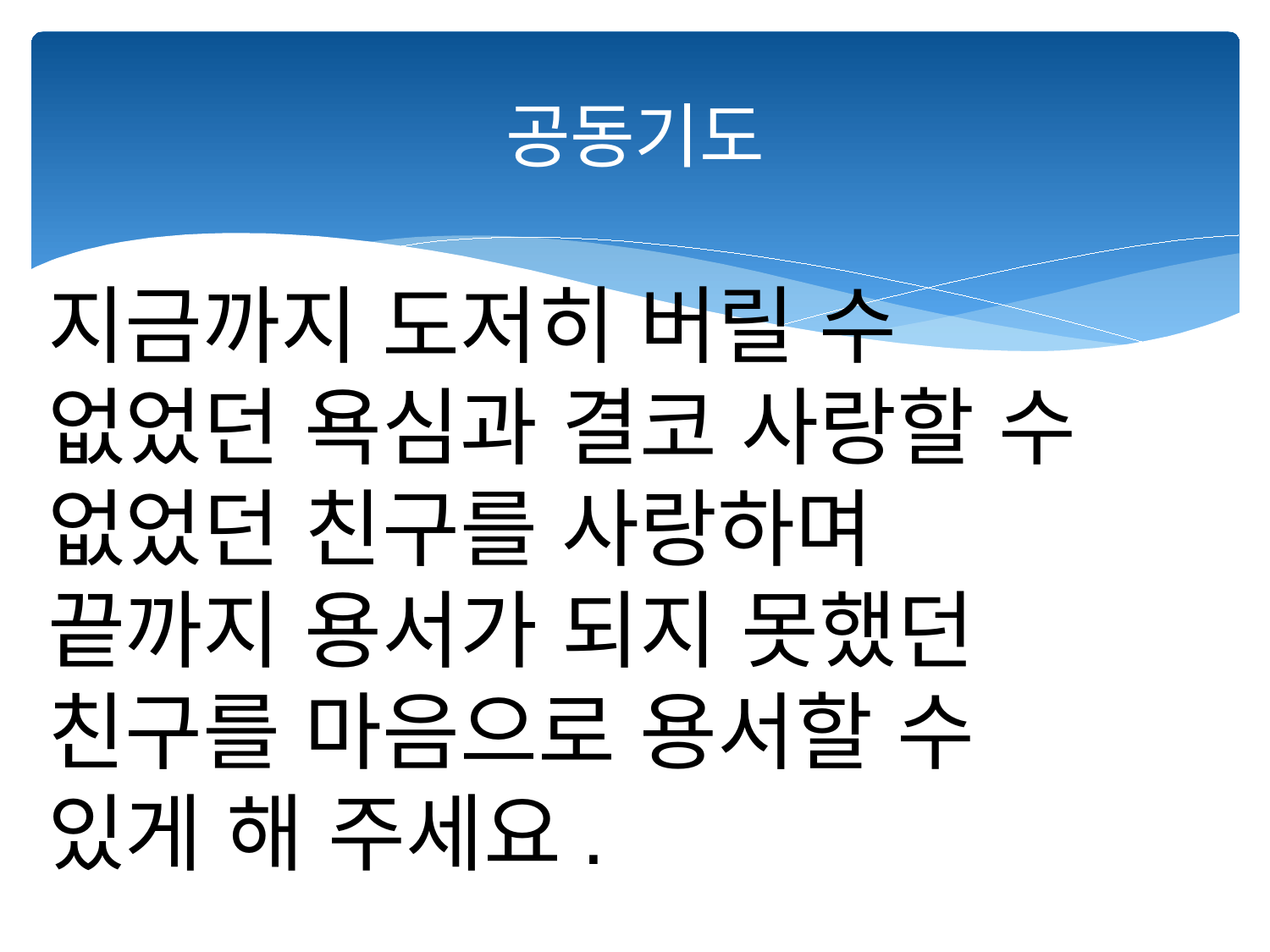

# 공동기도

지금까지 도저히 버릴 수
없었던 욕심과 결코 사랑할 수 없었던 친구를 사랑하며
끝까지 용서가 되지 못했던
친구를 마음으로 용서할 수
있게 해 주세요.